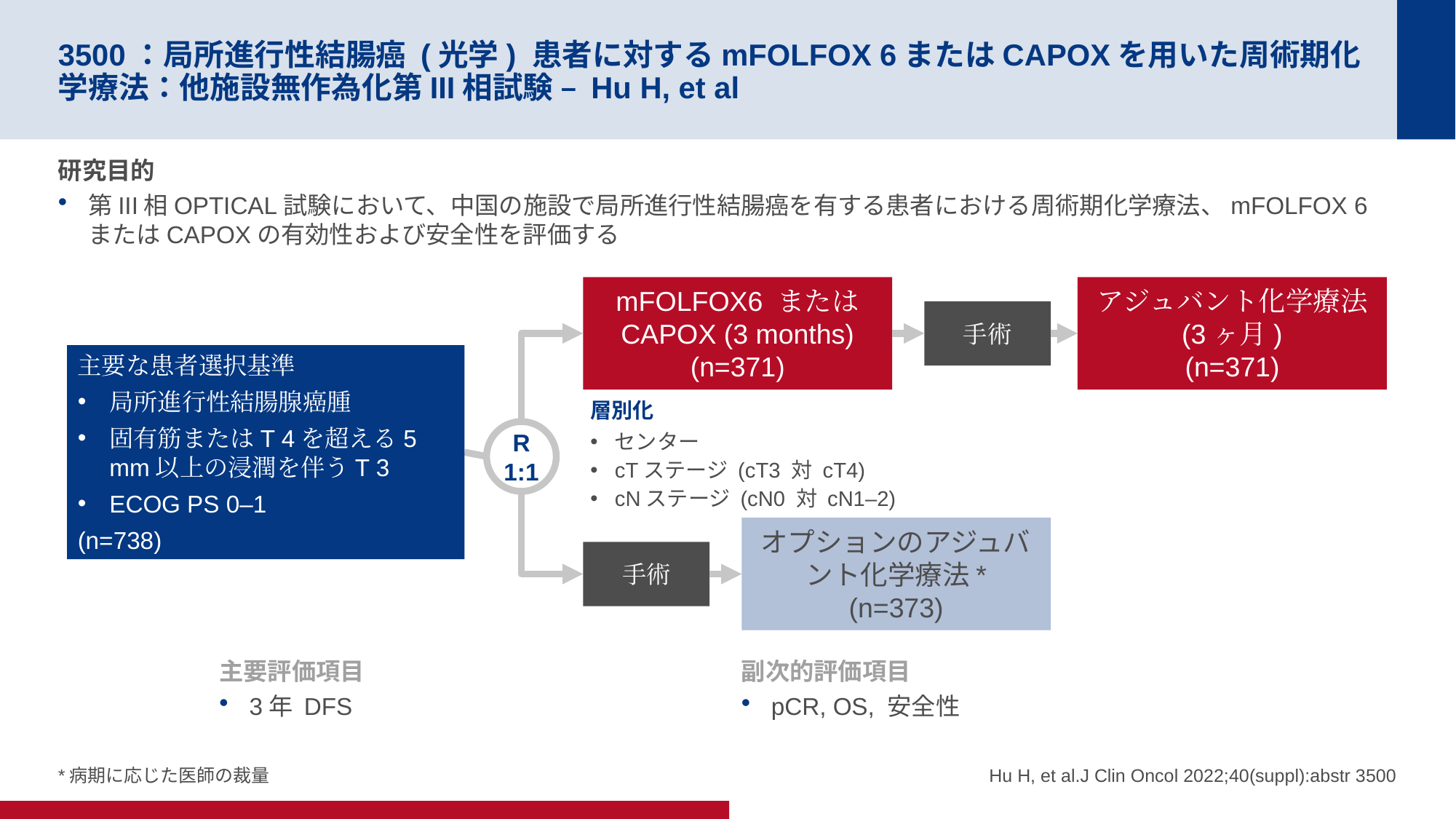

# 3500：局所進行性結腸癌 (光学) 患者に対するmFOLFOX 6またはCAPOXを用いた周術期化学療法：他施設無作為化第III相試験 – Hu H, et al
研究目的
第III相OPTICAL試験において、中国の施設で局所進行性結腸癌を有する患者における周術期化学療法、mFOLFOX 6またはCAPOXの有効性および安全性を評価する
mFOLFOX6 または CAPOX (3 months)
(n=371)
アジュバント化学療法
(3ヶ月)
(n=371)
手術
主要な患者選択基準
局所進行性結腸腺癌腫
固有筋またはT 4を超える5 mm以上の浸潤を伴うT 3
ECOG PS 0–1
(n=738)
層別化
センター
cTステージ (cT3 対 cT4)
cNステージ (cN0 対 cN1–2)
R
1:1
オプションのアジュバント化学療法*
(n=373)
手術
主要評価項目
3年 DFS
副次的評価項目
pCR, OS, 安全性
*病期に応じた医師の裁量
Hu H, et al.J Clin Oncol 2022;40(suppl):abstr 3500